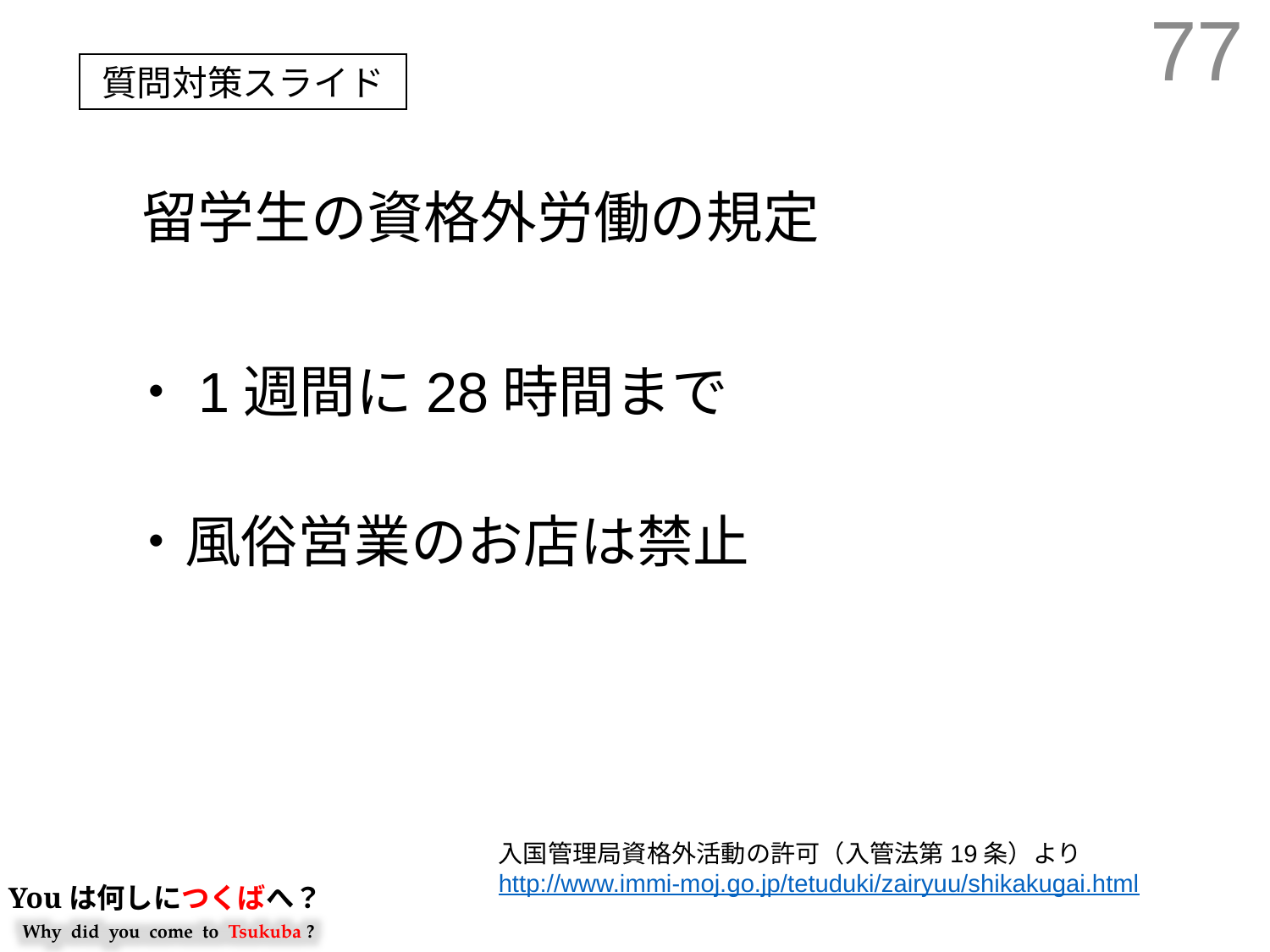

77
質問対策スライド
留学生の資格外労働の規定
・1週間に28時間まで
・風俗営業のお店は禁止
入国管理局資格外活動の許可（入管法第19条）より
http://www.immi-moj.go.jp/tetuduki/zairyuu/shikakugai.html
Youは何しにつくばへ？
Why  did  you  come  to  Tsukuba ?